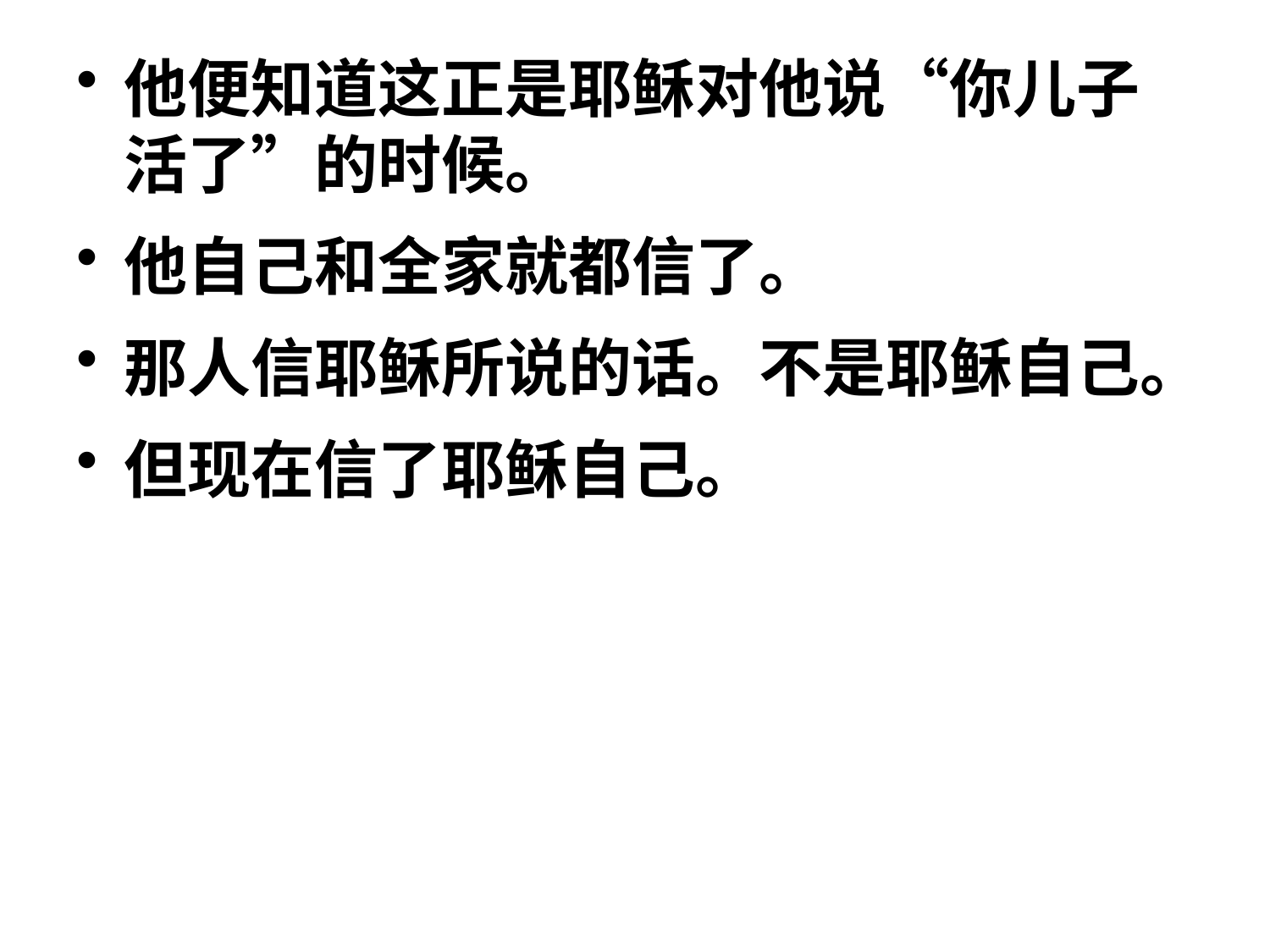

他便知道这正是耶稣对他说“你儿子活了”的时候。
他自己和全家就都信了。
那人信耶稣所说的话。不是耶稣自己。
但现在信了耶稣自己。